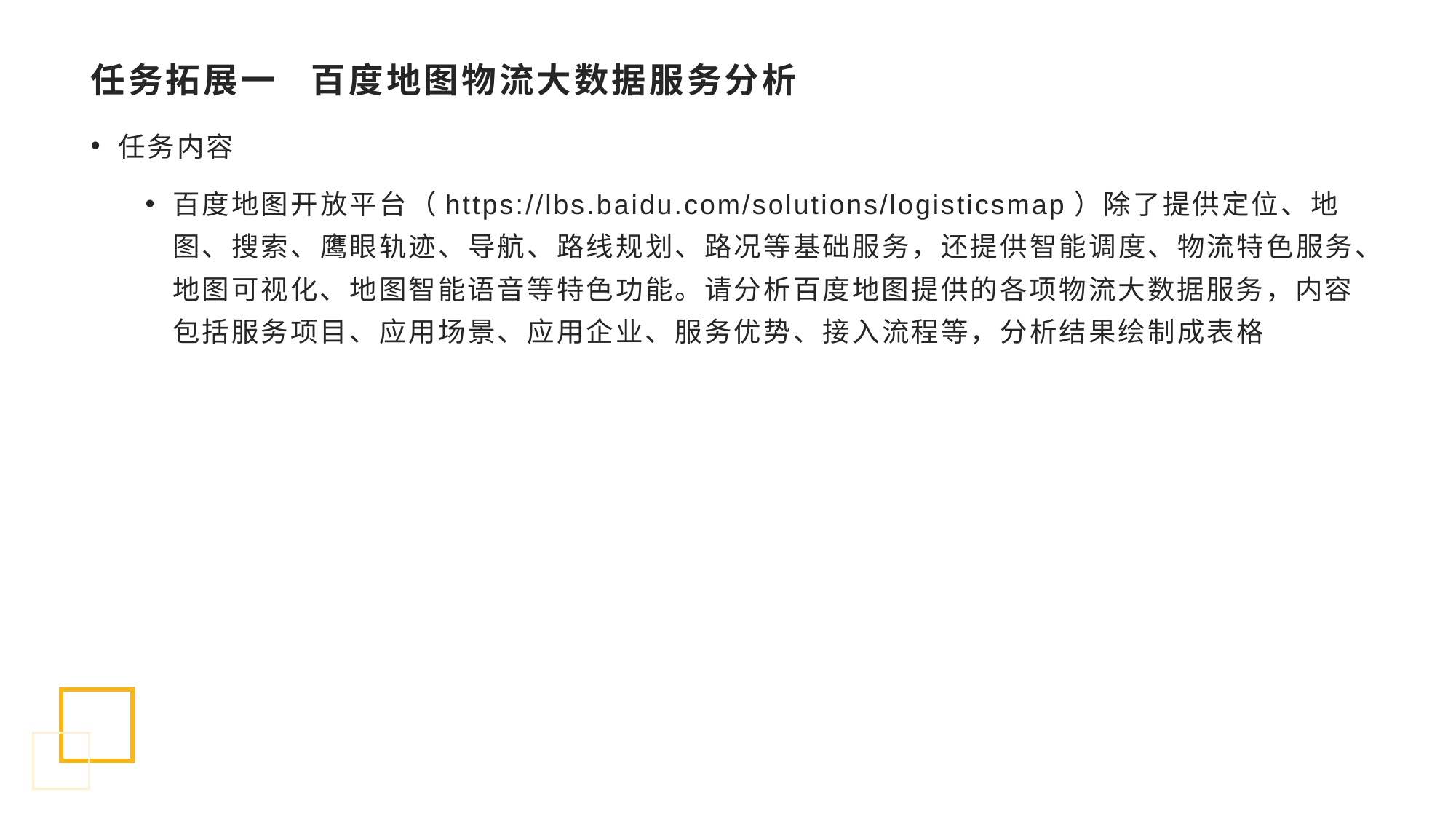

# 任务拓展一   百度地图物流大数据服务分析
任务内容
百度地图开放平台（https://lbs.baidu.com/solutions/logisticsmap）除了提供定位、地图、搜索、鹰眼轨迹、导航、路线规划、路况等基础服务，还提供智能调度、物流特色服务、地图可视化、地图智能语音等特色功能。请分析百度地图提供的各项物流大数据服务，内容包括服务项目、应用场景、应用企业、服务优势、接入流程等，分析结果绘制成表格